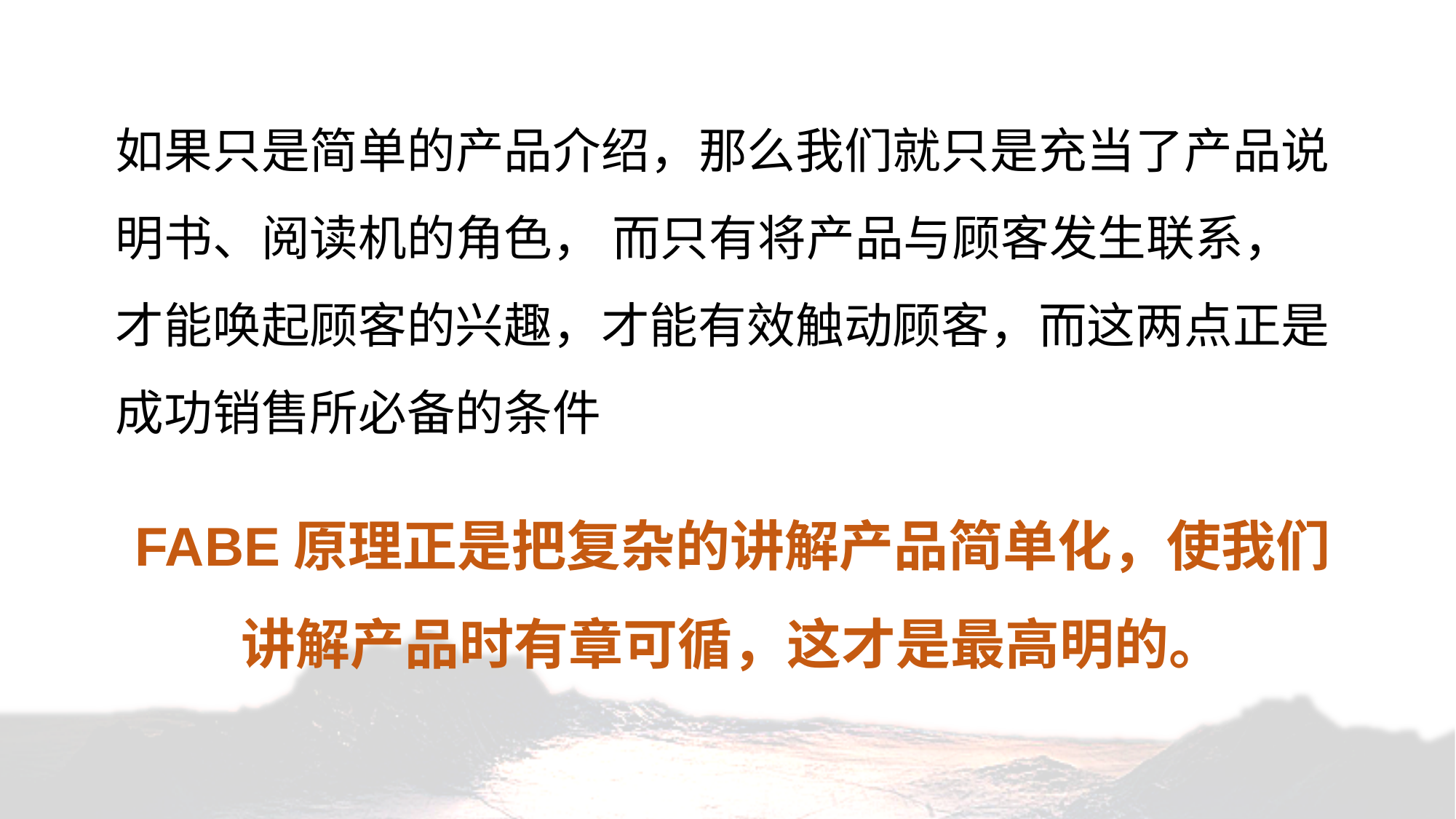

如果只是简单的产品介绍，那么我们就只是充当了产品说明书、阅读机的角色， 而只有将产品与顾客发生联系，
才能唤起顾客的兴趣，才能有效触动顾客，而这两点正是成功销售所必备的条件

FABE原理正是把复杂的讲解产品简单化，使我们讲解产品时有章可循，这才是最高明的。